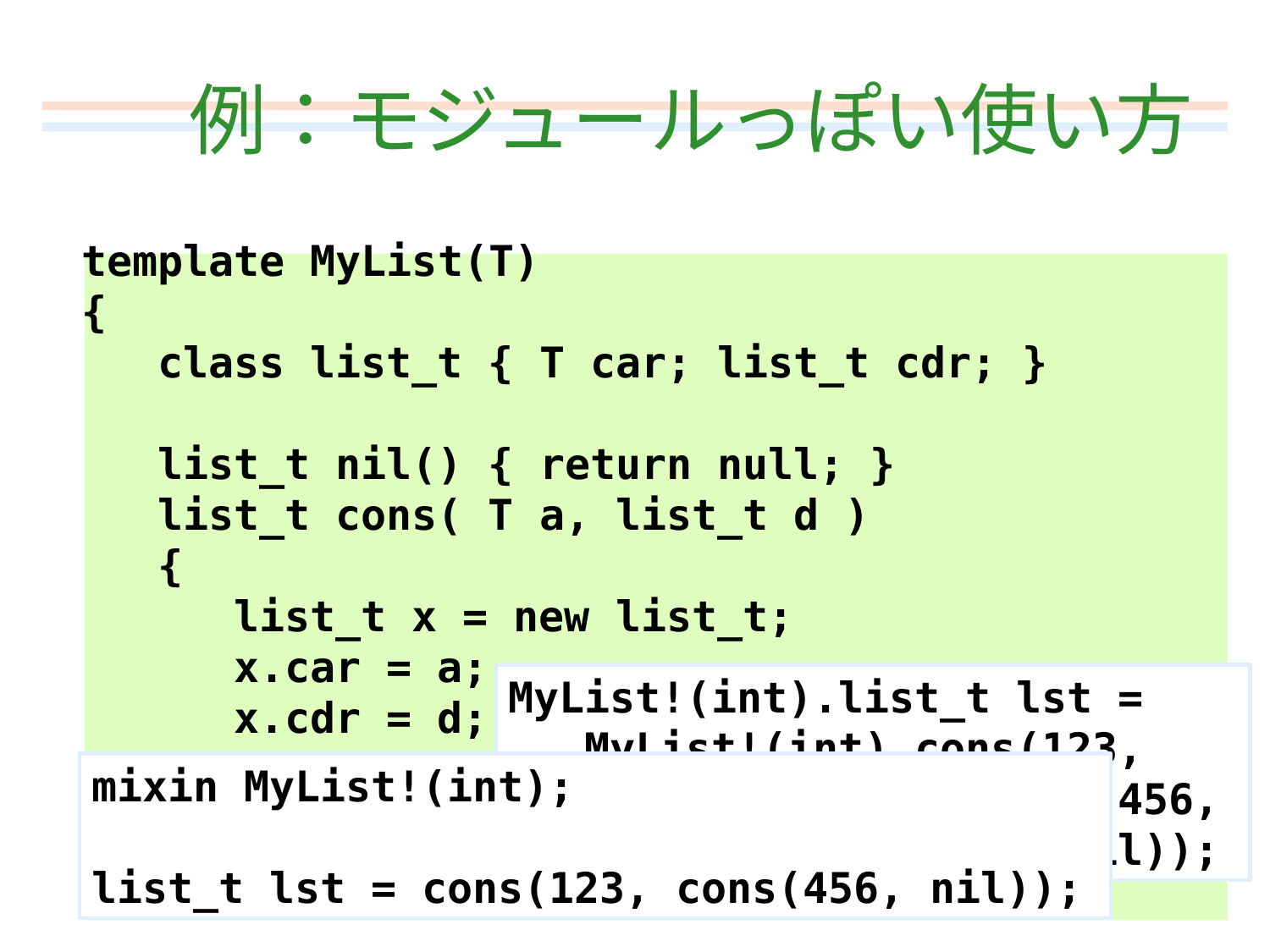

# 例：モジュールっぽい使い方

template MyList(T)
{
   class list_t { T car; list_t cdr; }

   list_t nil() { return null; }
   list_t cons( T a, list_t d )
   {
      list_t x = new list_t;
      x.car = a;
      x.cdr = d;
      return x;
   }
}
MyList!(int).list_t lst =
   MyList!(int).cons(123,
      MyList!(int).cons(456,
         MyList!(int).nil));
mixin MyList!(int);

list_t lst = cons(123, cons(456, nil));